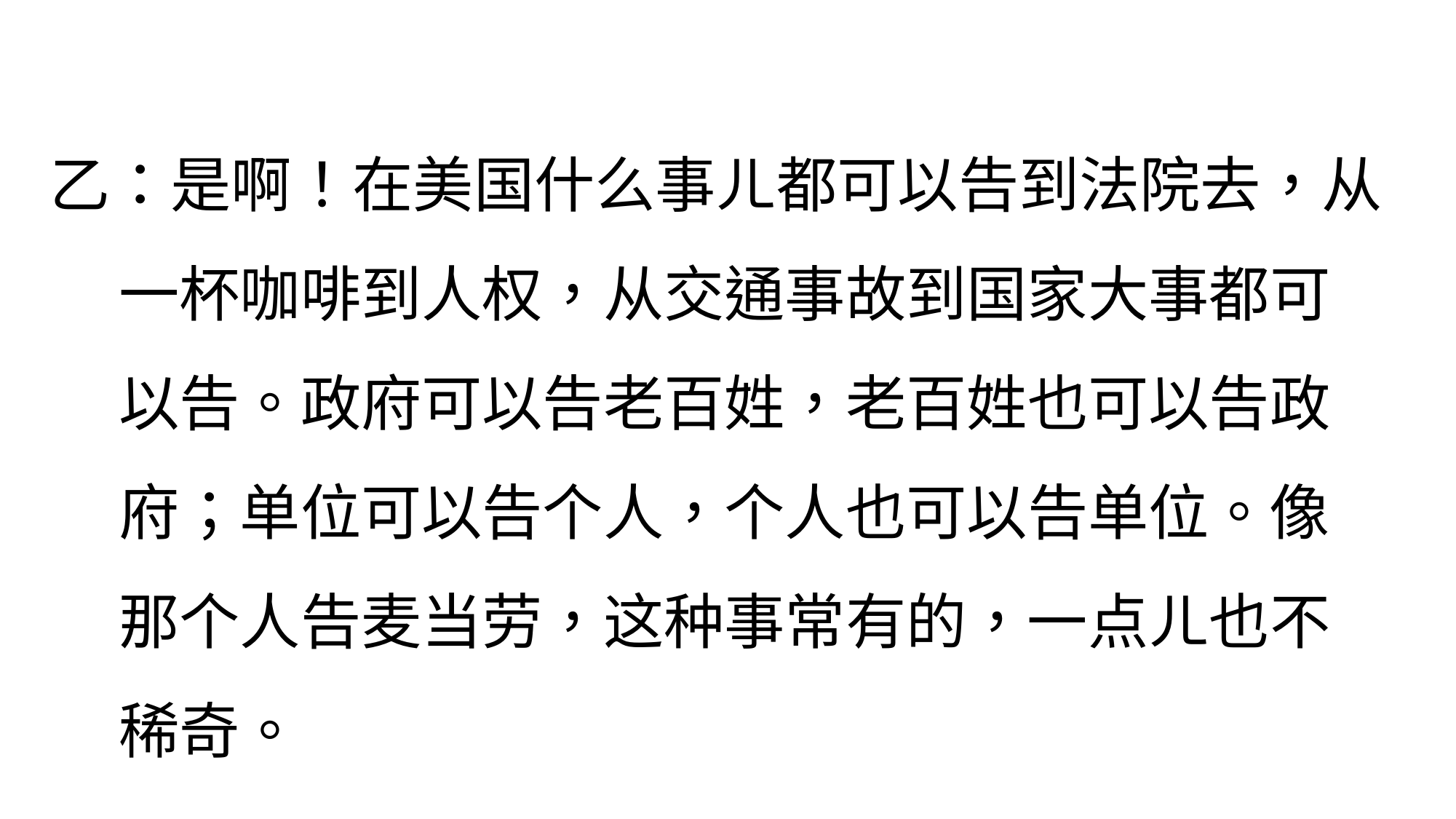

乙：是啊！在美国什么事ㄦ都可以告到法院去，从
    一杯咖啡到人权，从交通事故到国家大事都可
    以告。政府可以告老百姓，老百姓也可以告政
    府；单位可以告个人，个人也可以告单位。像
    那个人告麦当劳，这种事常有的，一点ㄦ也不
    稀奇。